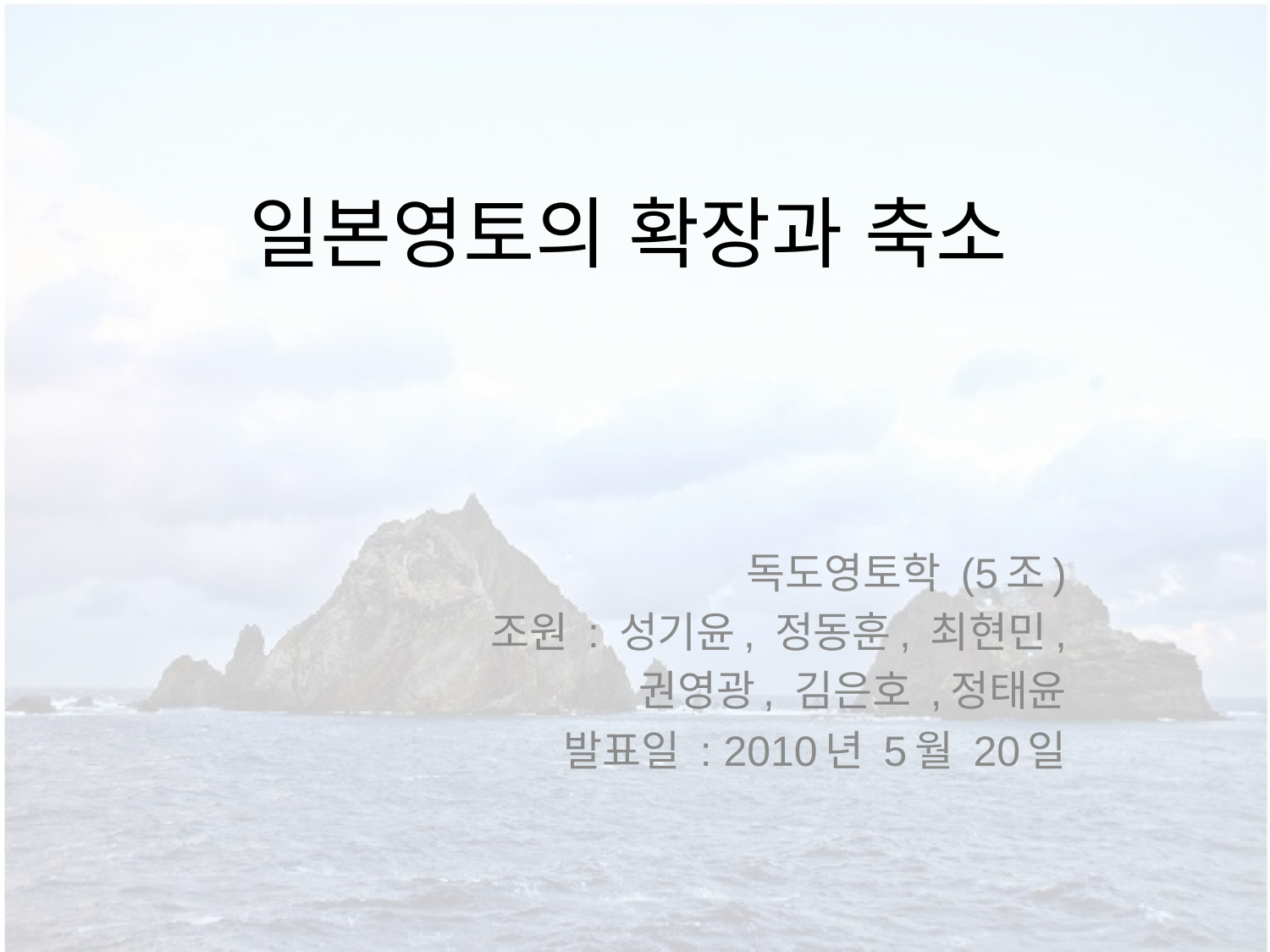

# 일본영토의 확장과 축소
독도영토학 (5조)
조원 : 성기윤, 정동훈, 최현민,
 권영광, 김은호 ,정태윤
발표일 : 2010년 5월 20일